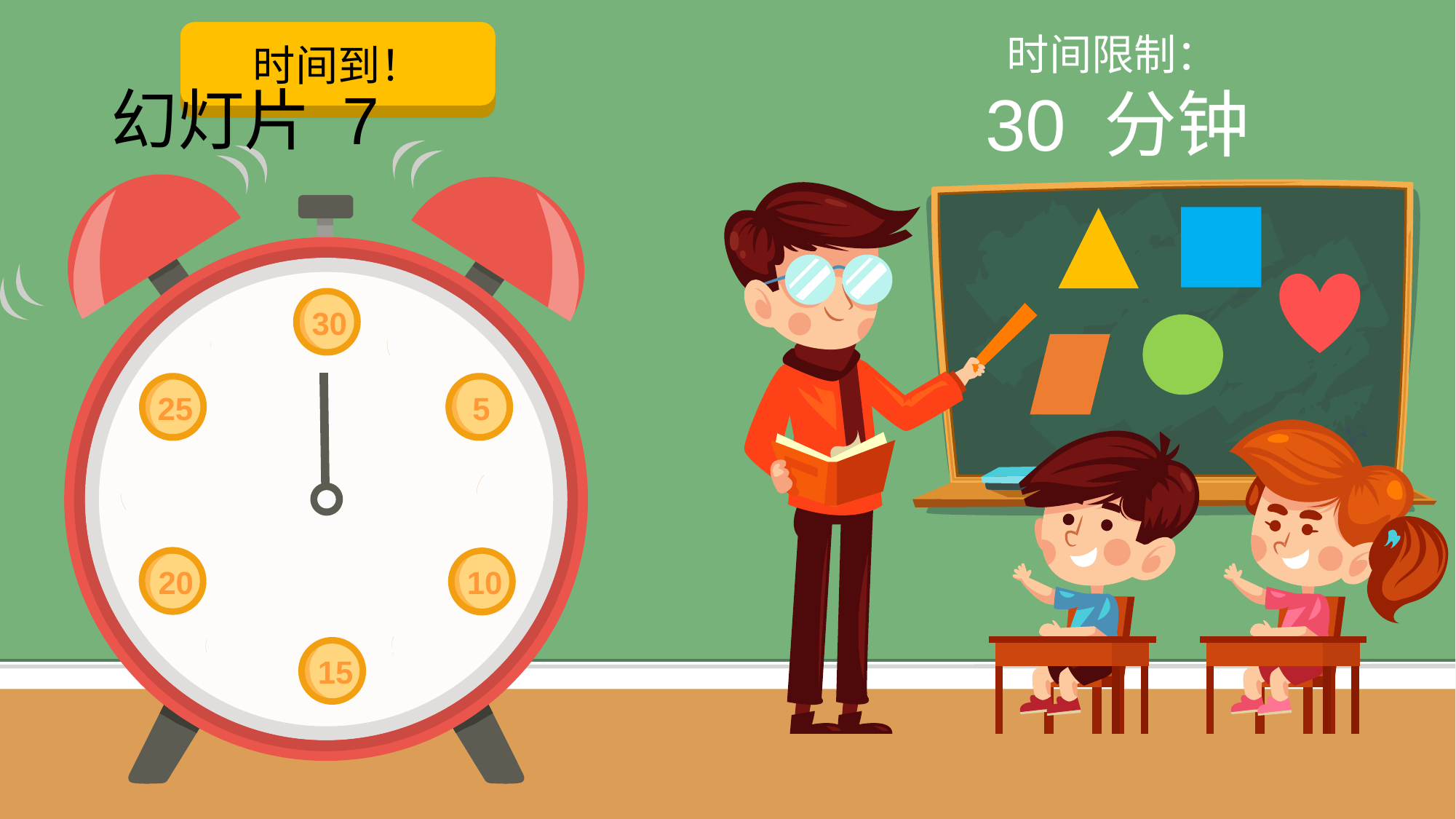

启动计时器

时间到！

30

25

5

20

10

15

时间限制：
30 分钟
# 幻灯片 7